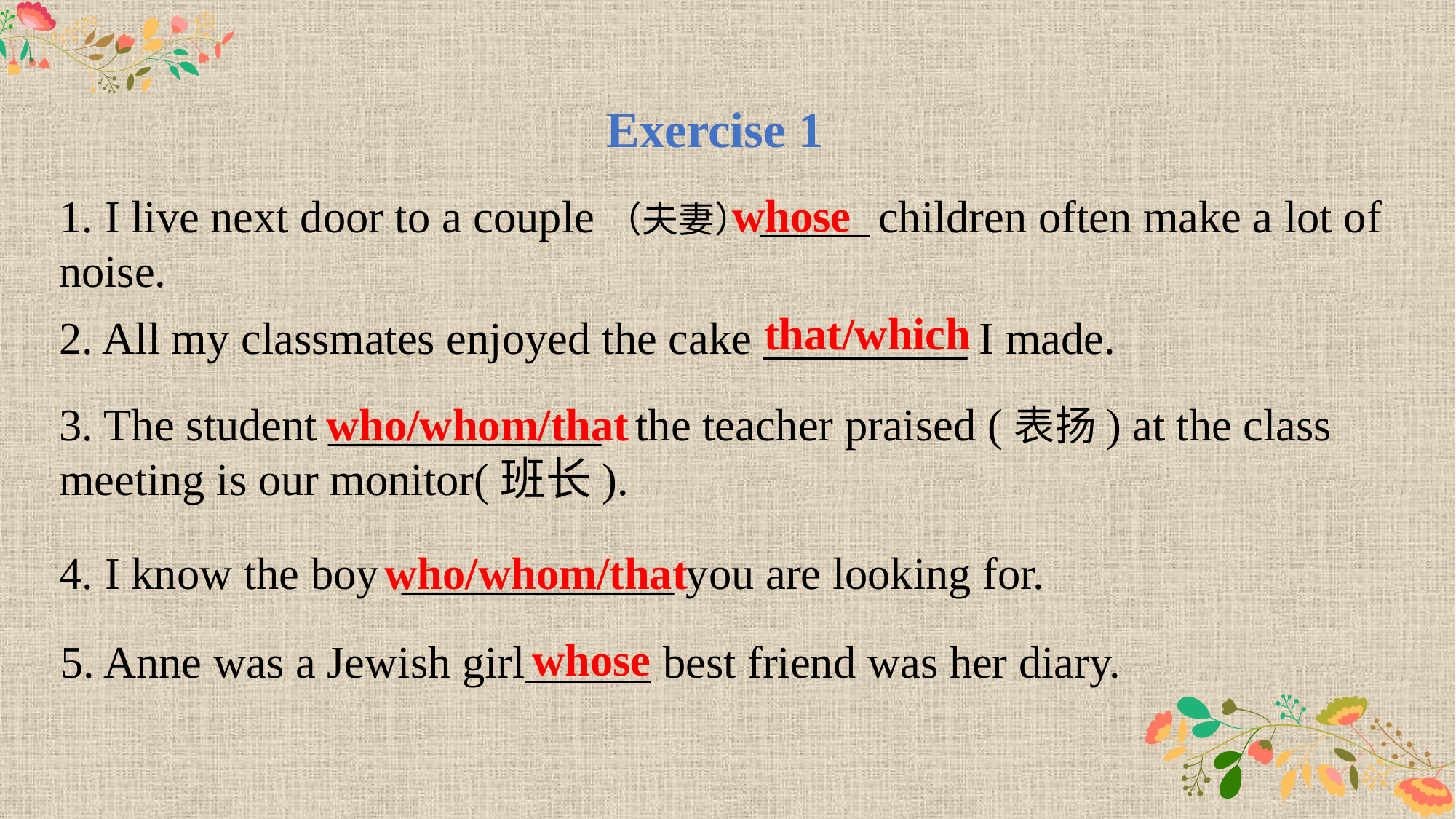

Exercise 1
whose
1. I live next door to a couple（夫妻）______ children often make a lot of noise.
that/which
2. All my classmates enjoyed the cake _________ I made.
who/whom/that
3. The student ____________   the teacher praised (表扬) at the class meeting is our monitor(班长).
4. I know the boy  ____________ you are looking for.

who/whom/that
whose
5. Anne was a Jewish girl            best friend was her diary.